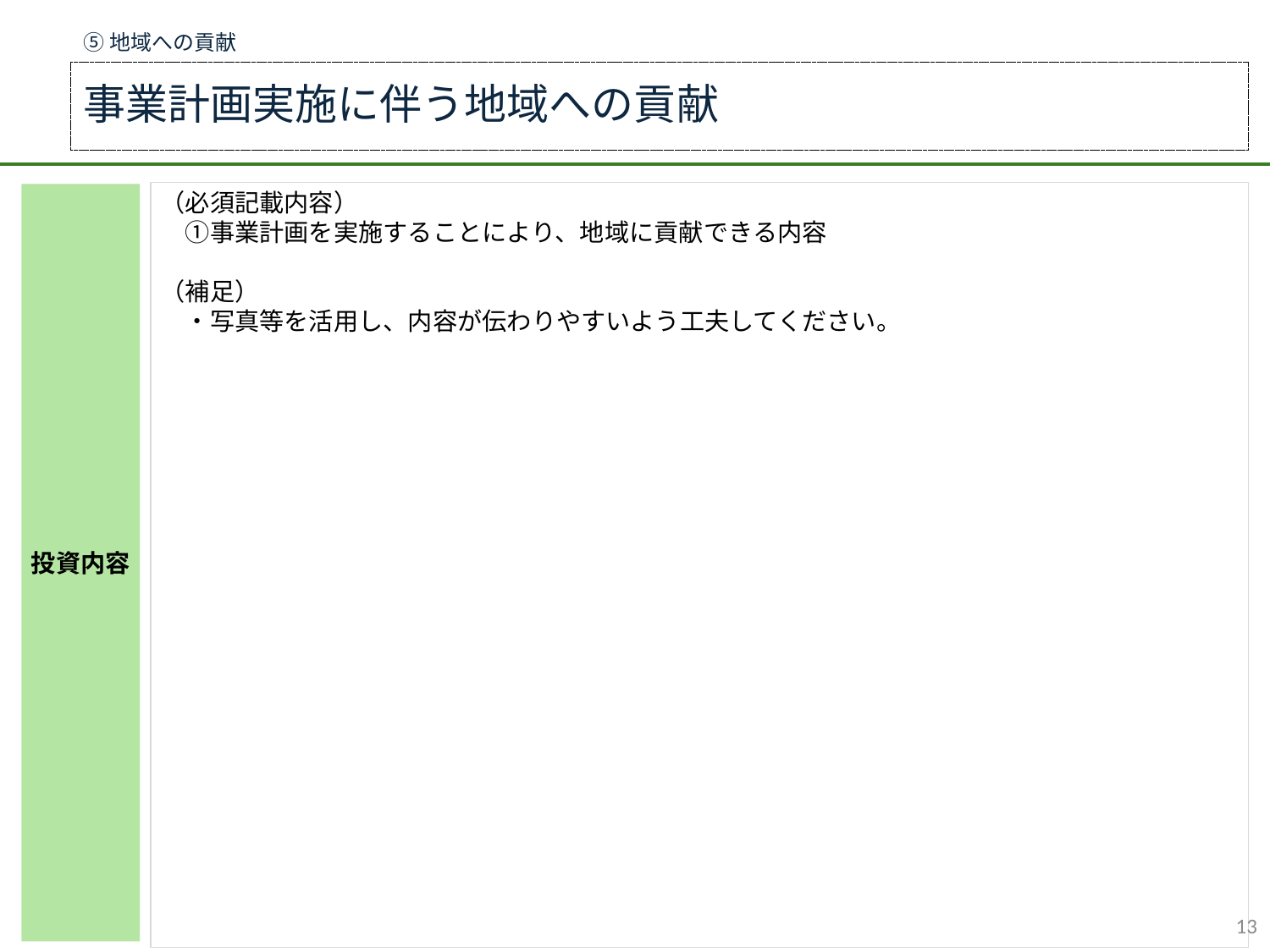

⑤地域への貢献
事業計画実施に伴う地域への貢献
（必須記載内容）
　①事業計画を実施することにより、地域に貢献できる内容

（補足）
　・写真等を活用し、内容が伝わりやすいよう工夫してください。
投資内容

13